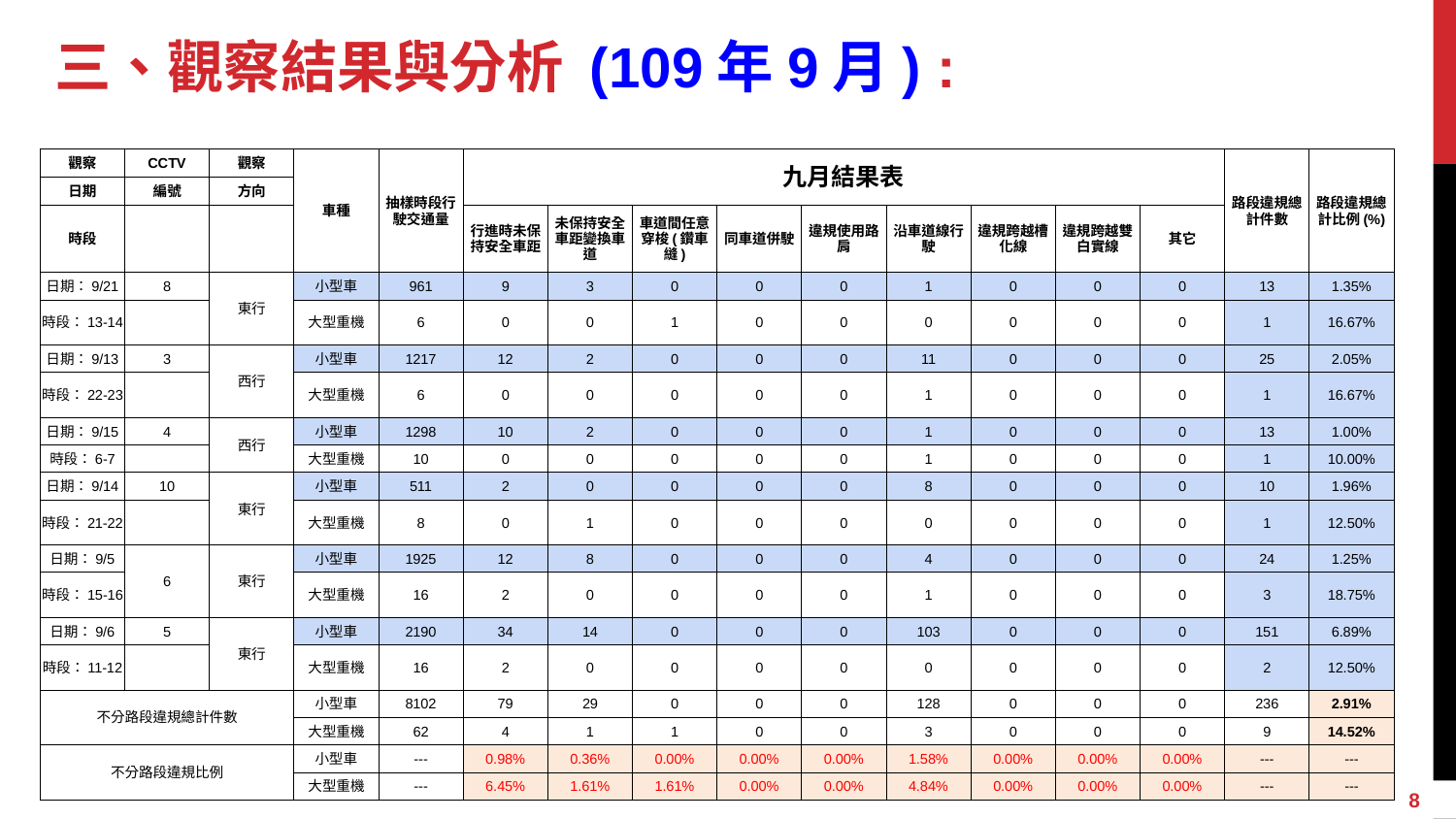

# 三、觀察結果與分析 (109年9月) :
| 觀察 | CCTV | 觀察 | 車種 | 抽樣時段行駛交通量 | 九月結果表 |  |  |  |  |  |  |  |  | 路段違規總計件數 | 路段違規總計比例(%) |
| --- | --- | --- | --- | --- | --- | --- | --- | --- | --- | --- | --- | --- | --- | --- | --- |
| 日期 | 編號 | 方向 |  |  |  |  |  |  |  |  |  |  |  |  |  |
| 時段 |  |  |  |  | 行進時未保持安全車距 | 未保持安全車距變換車道 | 車道間任意穿梭(鑽車縫) | 同車道併駛 | 違規使用路肩 | 沿車道線行駛 | 違規跨越槽化線 | 違規跨越雙白實線 | 其它 |  |  |
| 日期：9/21 | 8 | 東行 | 小型車 | 961 | 9 | 3 | 0 | 0 | 0 | 1 | 0 | 0 | 0 | 13 | 1.35% |
| 時段：13-14 |  |  | 大型重機 | 6 | 0 | 0 | 1 | 0 | 0 | 0 | 0 | 0 | 0 | 1 | 16.67% |
| 日期：9/13 | 3 | 西行 | 小型車 | 1217 | 12 | 2 | 0 | 0 | 0 | 11 | 0 | 0 | 0 | 25 | 2.05% |
| 時段：22-23 |  |  | 大型重機 | 6 | 0 | 0 | 0 | 0 | 0 | 1 | 0 | 0 | 0 | 1 | 16.67% |
| 日期：9/15 | 4 | 西行 | 小型車 | 1298 | 10 | 2 | 0 | 0 | 0 | 1 | 0 | 0 | 0 | 13 | 1.00% |
| 時段：6-7 |  |  | 大型重機 | 10 | 0 | 0 | 0 | 0 | 0 | 1 | 0 | 0 | 0 | 1 | 10.00% |
| 日期：9/14 | 10 | 東行 | 小型車 | 511 | 2 | 0 | 0 | 0 | 0 | 8 | 0 | 0 | 0 | 10 | 1.96% |
| 時段：21-22 |  |  | 大型重機 | 8 | 0 | 1 | 0 | 0 | 0 | 0 | 0 | 0 | 0 | 1 | 12.50% |
| 日期：9/5 | 6 | 東行 | 小型車 | 1925 | 12 | 8 | 0 | 0 | 0 | 4 | 0 | 0 | 0 | 24 | 1.25% |
| 時段：15-16 |  |  | 大型重機 | 16 | 2 | 0 | 0 | 0 | 0 | 1 | 0 | 0 | 0 | 3 | 18.75% |
| 日期：9/6 | 5 | 東行 | 小型車 | 2190 | 34 | 14 | 0 | 0 | 0 | 103 | 0 | 0 | 0 | 151 | 6.89% |
| 時段：11-12 |  |  | 大型重機 | 16 | 2 | 0 | 0 | 0 | 0 | 0 | 0 | 0 | 0 | 2 | 12.50% |
| 不分路段違規總計件數 |  |  | 小型車 | 8102 | 79 | 29 | 0 | 0 | 0 | 128 | 0 | 0 | 0 | 236 | 2.91% |
|  |  |  | 大型重機 | 62 | 4 | 1 | 1 | 0 | 0 | 3 | 0 | 0 | 0 | 9 | 14.52% |
| 不分路段違規比例 |  |  | 小型車 | --- | 0.98% | 0.36% | 0.00% | 0.00% | 0.00% | 1.58% | 0.00% | 0.00% | 0.00% | --- | --- |
|  |  |  | 大型重機 | --- | 6.45% | 1.61% | 1.61% | 0.00% | 0.00% | 4.84% | 0.00% | 0.00% | 0.00% | --- | --- |
8